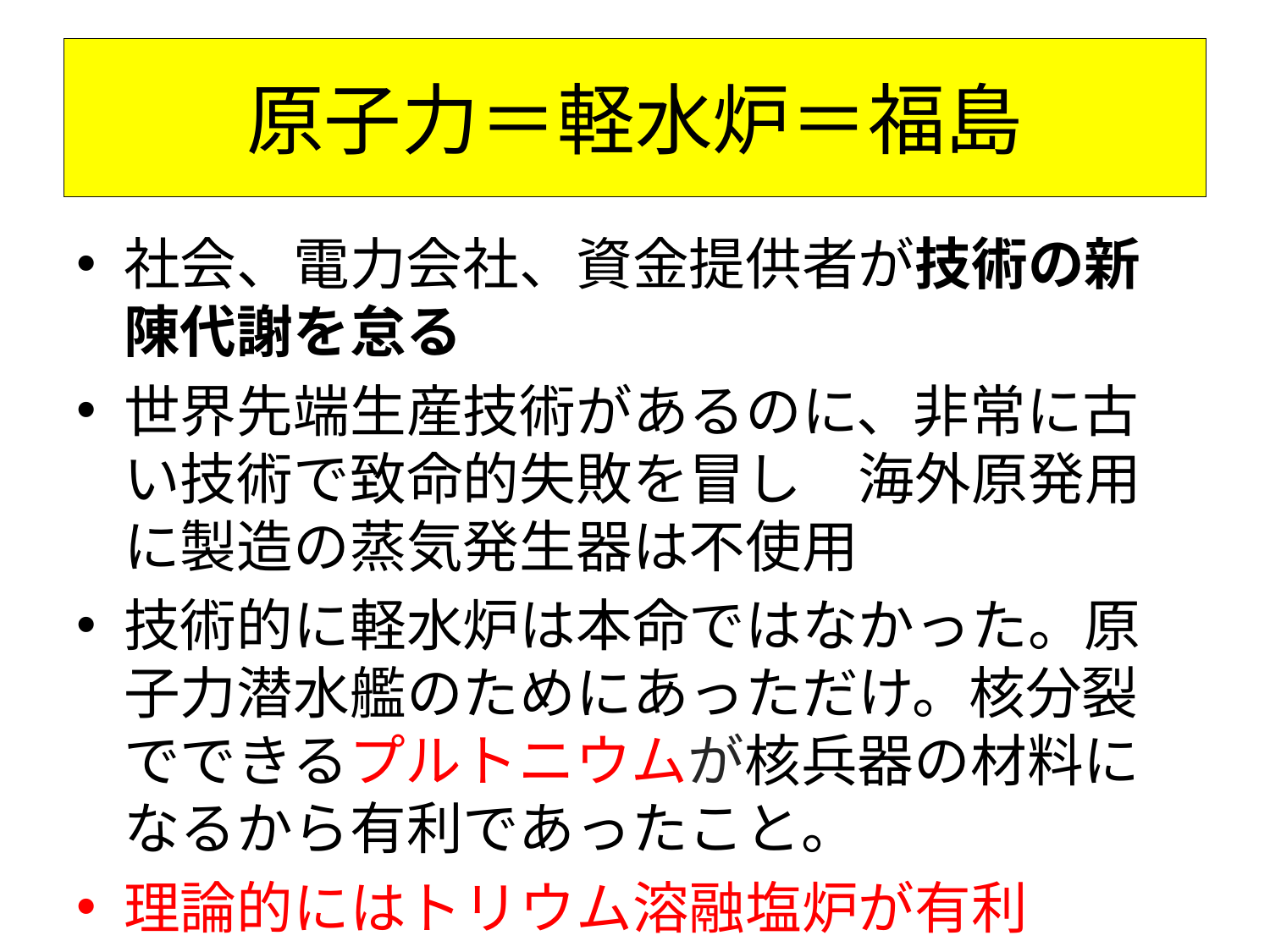

# 原子力＝軽水炉＝福島
社会、電力会社、資金提供者が技術の新陳代謝を怠る
世界先端生産技術があるのに、非常に古い技術で致命的失敗を冒し　海外原発用に製造の蒸気発生器は不使用
技術的に軽水炉は本命ではなかった。原子力潜水艦のためにあっただけ。核分裂でできるプルトニウムが核兵器の材料になるから有利であったこと。
理論的にはトリウム溶融塩炉が有利